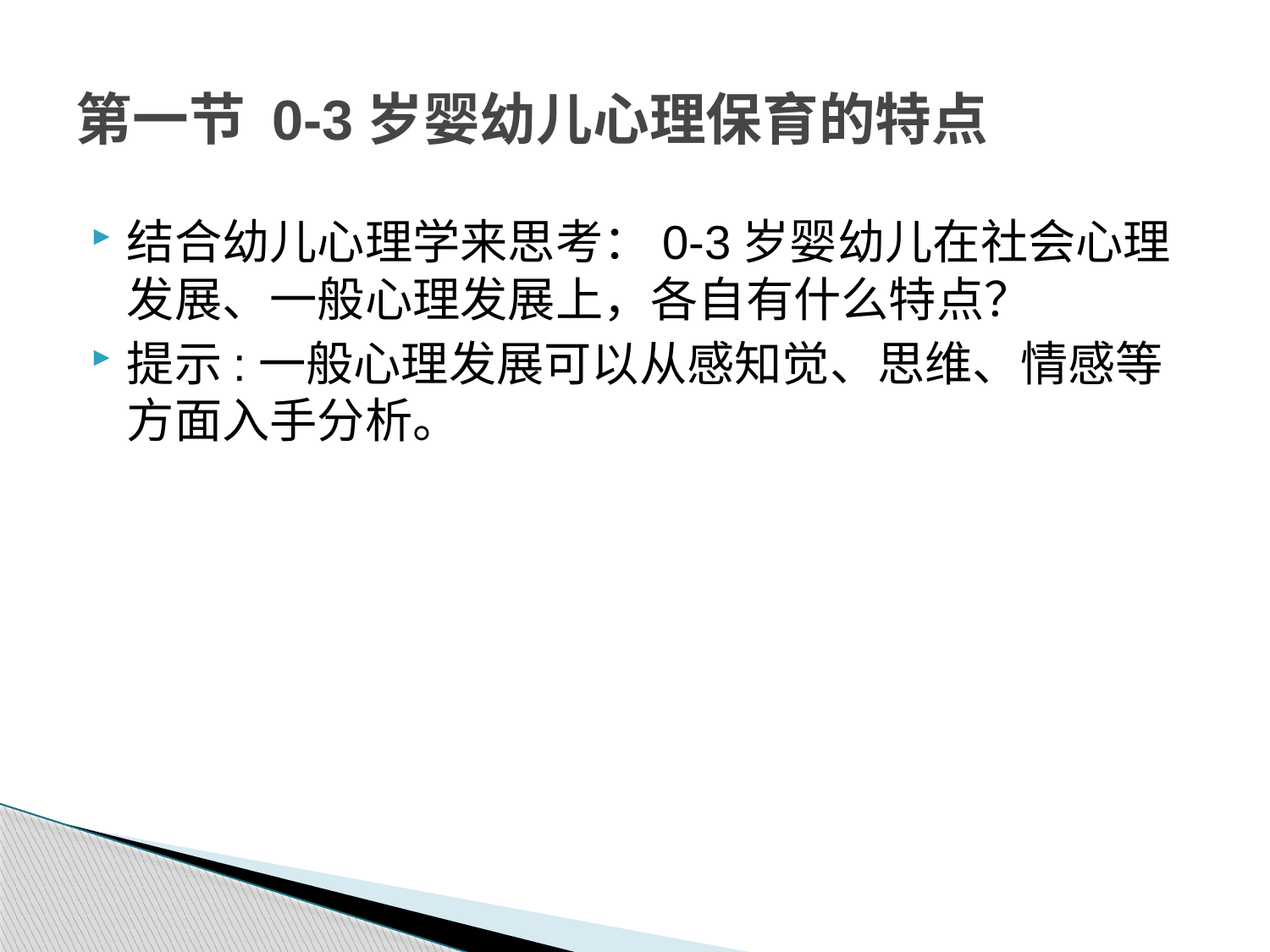

# 第一节 0-3岁婴幼儿心理保育的特点
结合幼儿心理学来思考：0-3岁婴幼儿在社会心理发展、一般心理发展上，各自有什么特点？
提示:一般心理发展可以从感知觉、思维、情感等方面入手分析。